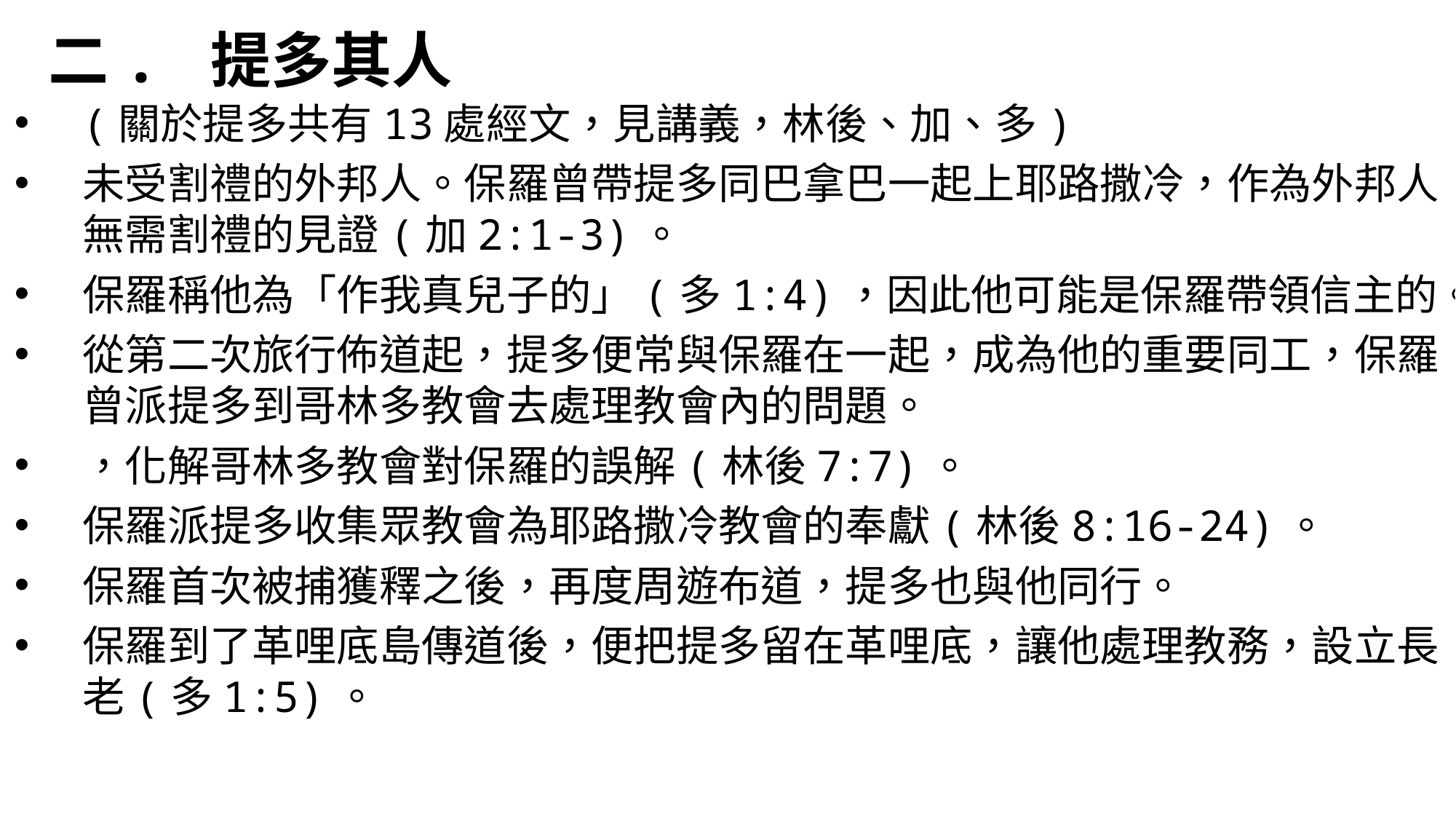

二. 提多其人
(關於提多共有13處經文，見講義，林後、加、多)
未受割禮的外邦人。保羅曾帶提多同巴拿巴一起上耶路撒冷，作為外邦人無需割禮的見證(加2:1-3)。
保羅稱他為「作我真兒子的」(多1:4)，因此他可能是保羅帶領信主的。
從第二次旅行佈道起，提多便常與保羅在一起，成為他的重要同工，保羅曾派提多到哥林多教會去處理教會內的問題。
，化解哥林多教會對保羅的誤解(林後7:7)。
保羅派提多收集眾教會為耶路撒冷教會的奉獻(林後8:16-24)。
保羅首次被捕獲釋之後，再度周遊布道，提多也與他同行。
保羅到了革哩底島傳道後，便把提多留在革哩底，讓他處理教務，設立長老(多1:5)。